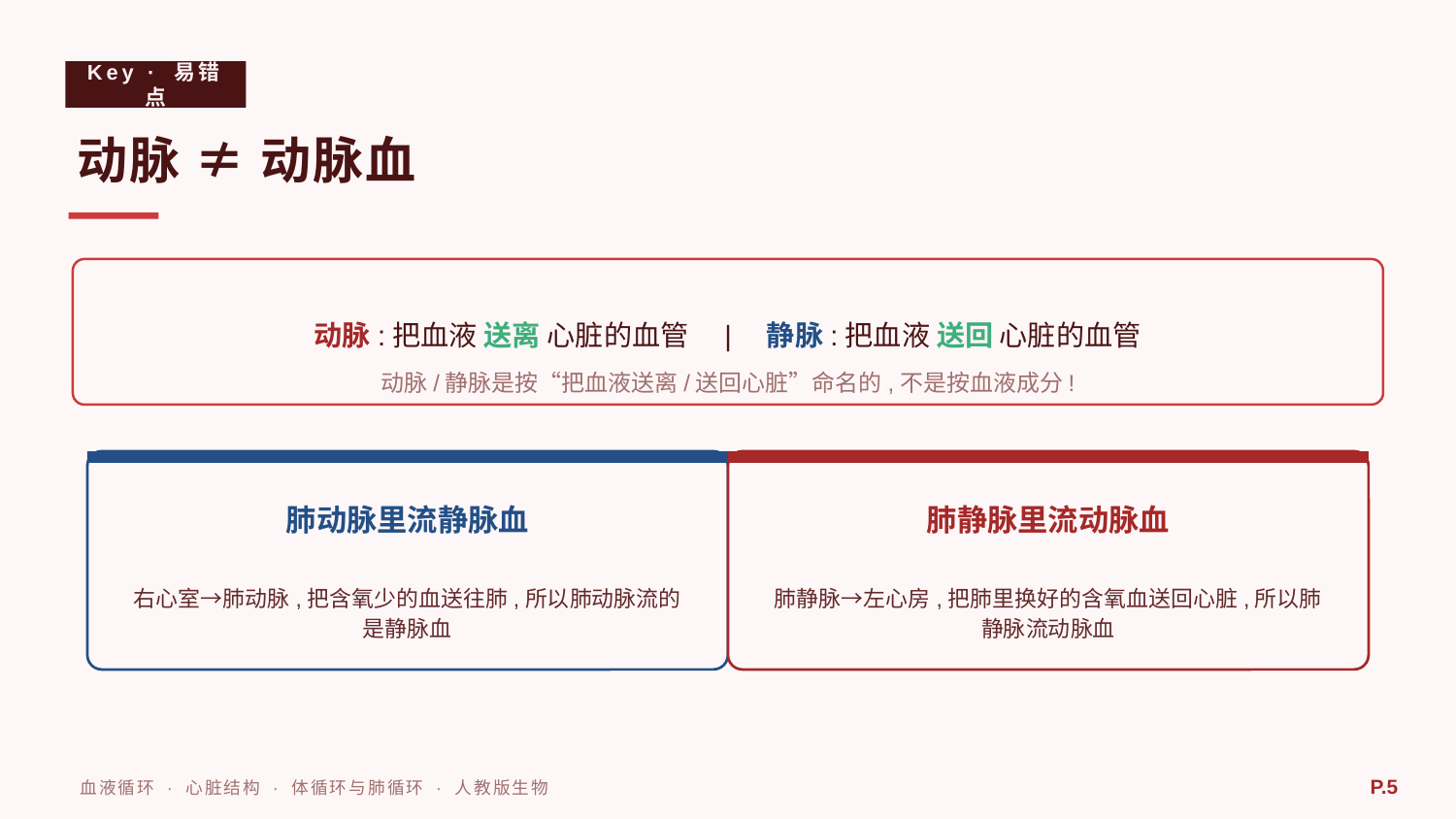

Key · 易错点

动脉 ≠ 动脉血

动脉:把血液 送离 心脏的血管　|　静脉:把血液 送回 心脏的血管
动脉/静脉是按“把血液送离/送回心脏”命名的,不是按血液成分!

肺动脉里流静脉血
肺静脉里流动脉血
右心室→肺动脉,把含氧少的血送往肺,所以肺动脉流的是静脉血
肺静脉→左心房,把肺里换好的含氧血送回心脏,所以肺静脉流动脉血
P.5
血液循环 · 心脏结构 · 体循环与肺循环 · 人教版生物